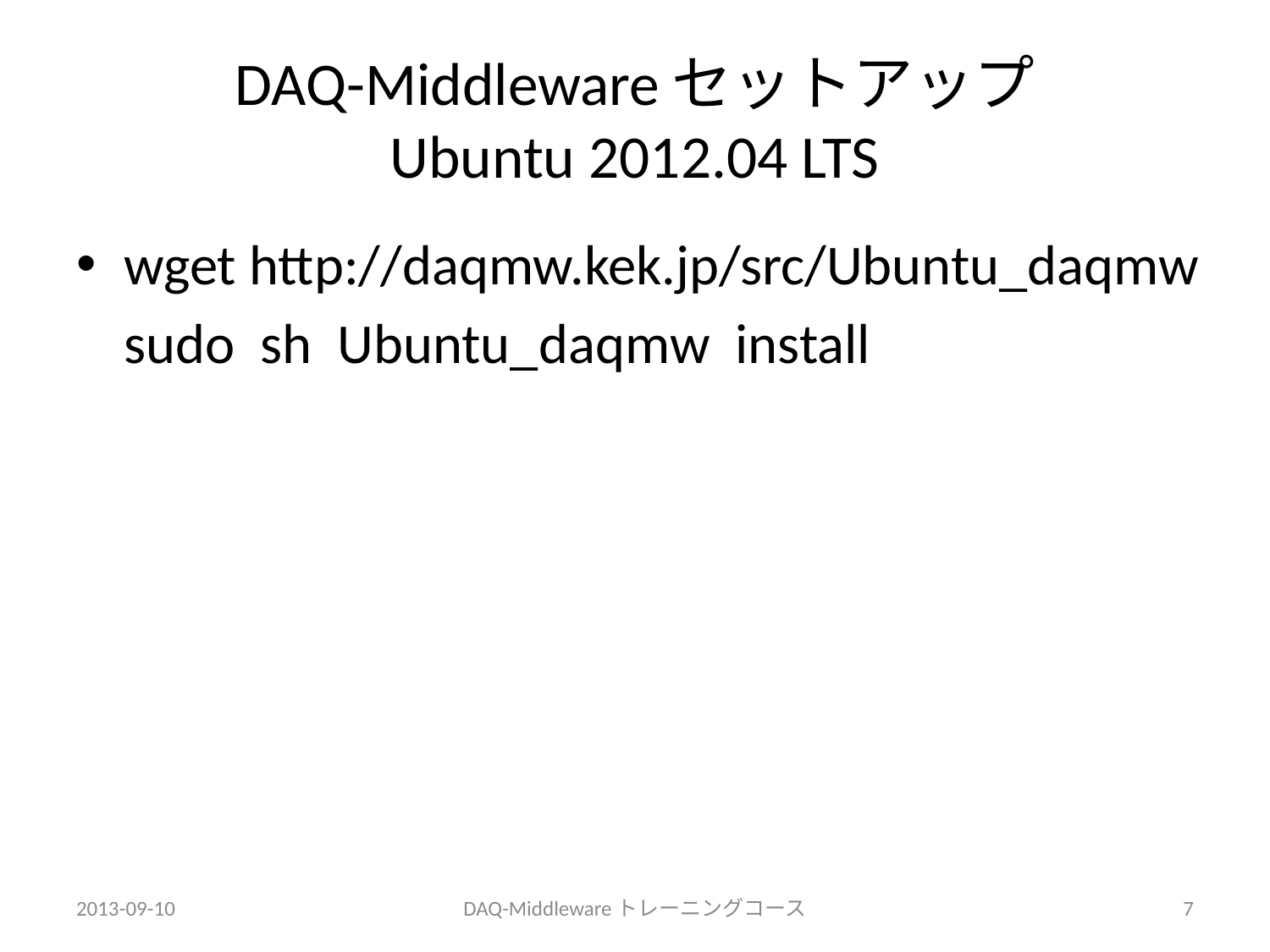

# DAQ-Middlewareセットアップ Ubuntu 2012.04 LTS
wget http://daqmw.kek.jp/src/Ubuntu_daqmw
	sudo  sh  Ubuntu_daqmw  install
2013-09-10
DAQ-Middlewareトレーニングコース
7